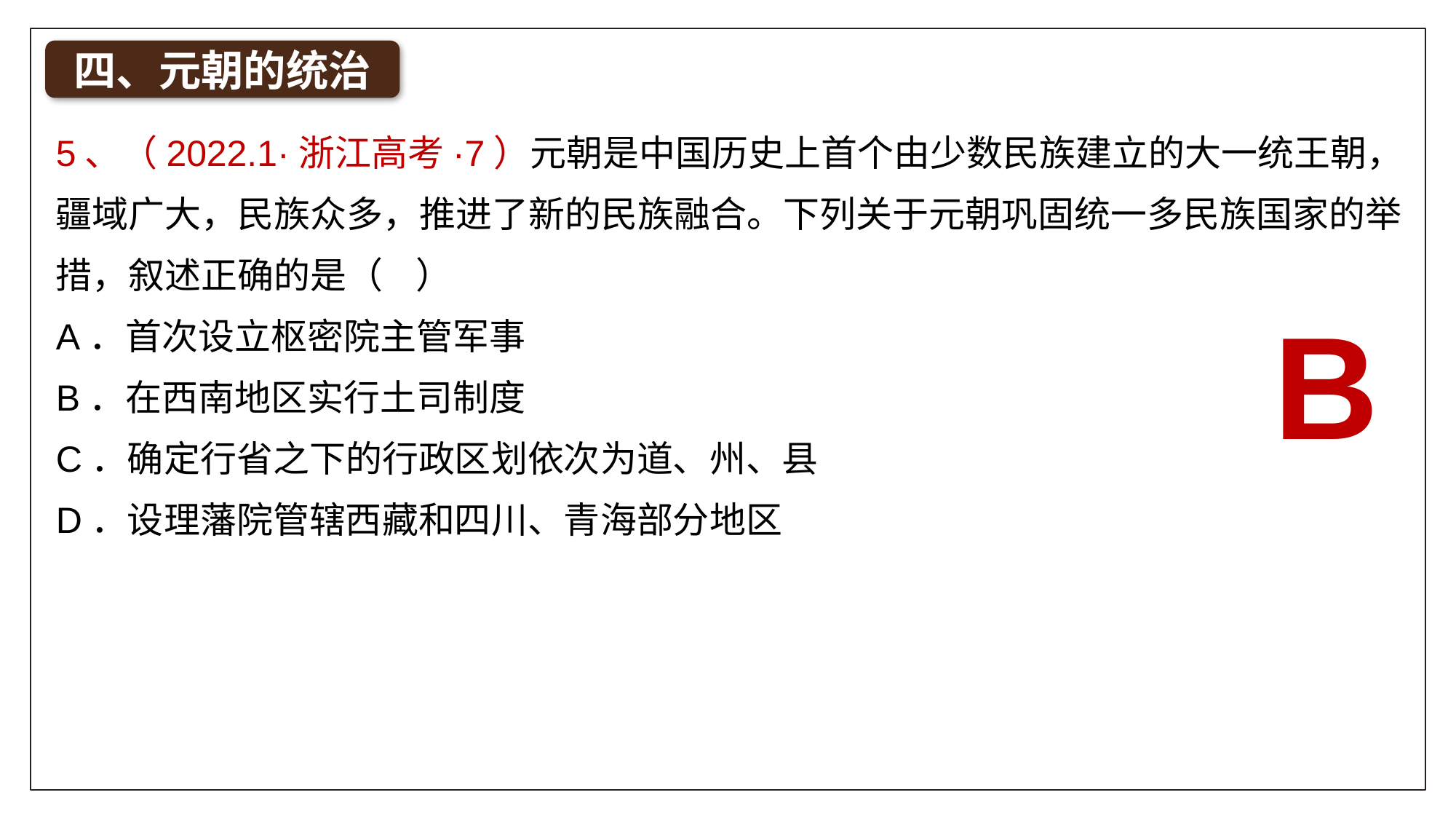

四、元朝的统治
5、（2022.1·浙江高考·7）元朝是中国历史上首个由少数民族建立的大一统王朝，疆域广大，民族众多，推进了新的民族融合。下列关于元朝巩固统一多民族国家的举措，叙述正确的是（    ）
A．首次设立枢密院主管军事
B．在西南地区实行土司制度
C．确定行省之下的行政区划依次为道、州、县
D．设理藩院管辖西藏和四川、青海部分地区
B